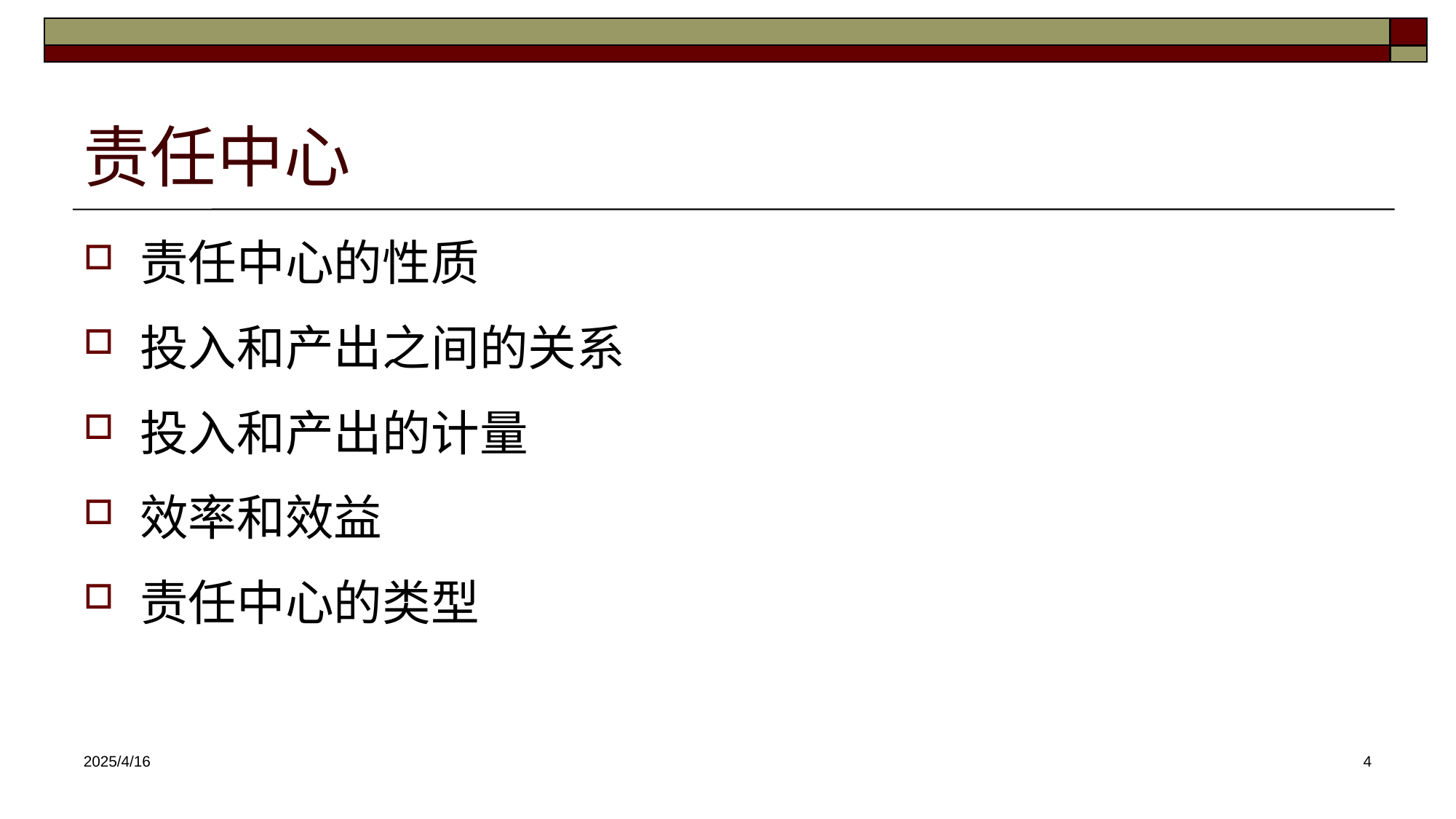

# 责任中心
责任中心的性质
投入和产出之间的关系
投入和产出的计量
效率和效益
责任中心的类型
2025/4/16
4